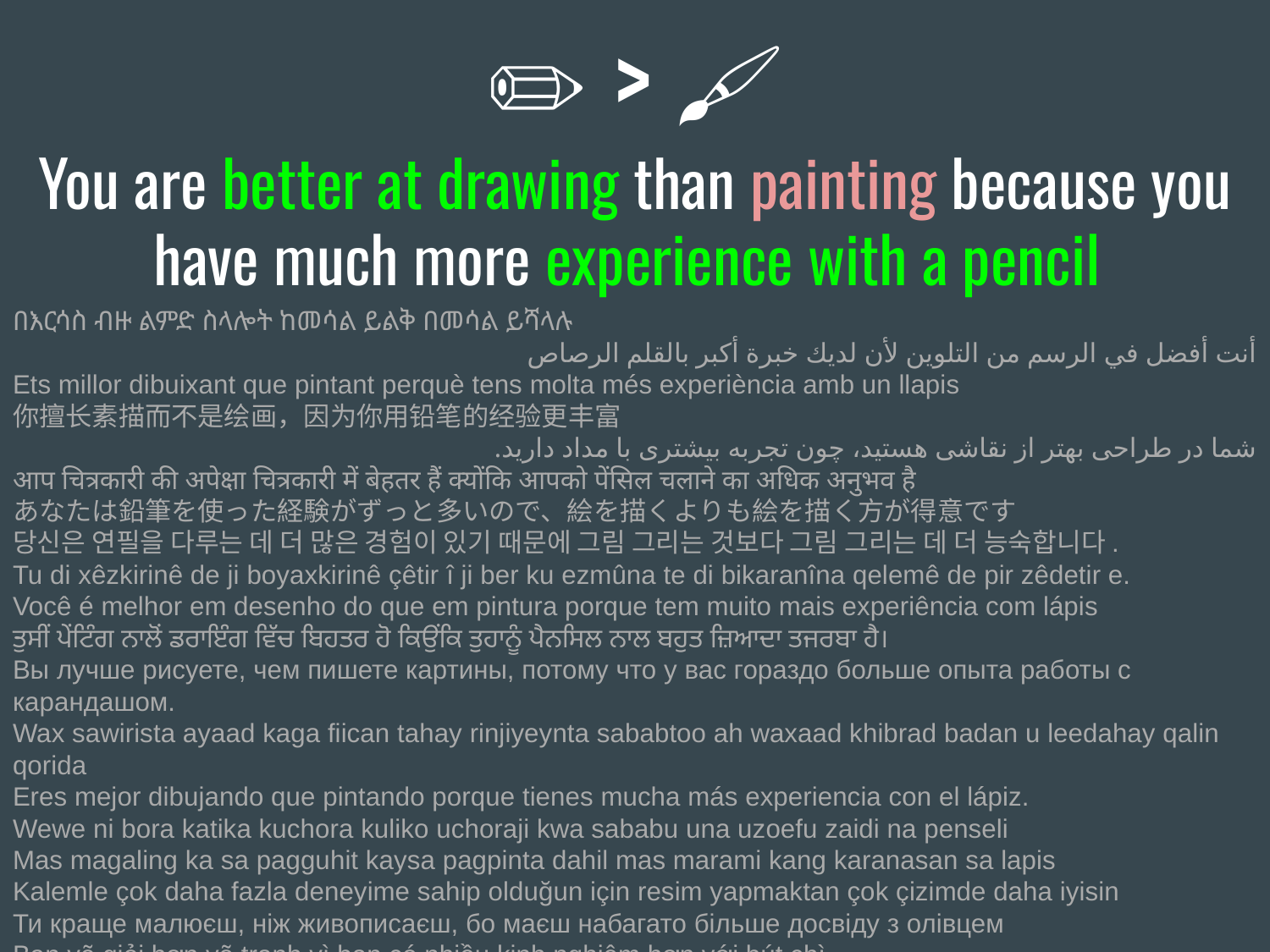

✏️ > 🖌️
You are better at drawing than painting because you have much more experience with a pencil
በእርሳስ ብዙ ልምድ ስላሎት ከመሳል ይልቅ በመሳል ይሻላሉ
أنت أفضل في الرسم من التلوين لأن لديك خبرة أكبر بالقلم الرصاص
Ets millor dibuixant que pintant perquè tens molta més experiència amb un llapis
你擅长素描而不是绘画，因为你用铅笔的经验更丰富
شما در طراحی بهتر از نقاشی هستید، چون تجربه بیشتری با مداد دارید.
आप चित्रकारी की अपेक्षा चित्रकारी में बेहतर हैं क्योंकि आपको पेंसिल चलाने का अधिक अनुभव है
あなたは鉛筆を使った経験がずっと多いので、絵を描くよりも絵を描く方が得意です
당신은 연필을 다루는 데 더 많은 경험이 있기 때문에 그림 그리는 것보다 그림 그리는 데 더 능숙합니다.
Tu di xêzkirinê de ji boyaxkirinê çêtir î ji ber ku ezmûna te di bikaranîna qelemê de pir zêdetir e.
Você é melhor em desenho do que em pintura porque tem muito mais experiência com lápis
ਤੁਸੀਂ ਪੇਂਟਿੰਗ ਨਾਲੋਂ ਡਰਾਇੰਗ ਵਿੱਚ ਬਿਹਤਰ ਹੋ ਕਿਉਂਕਿ ਤੁਹਾਨੂੰ ਪੈਨਸਿਲ ਨਾਲ ਬਹੁਤ ਜ਼ਿਆਦਾ ਤਜਰਬਾ ਹੈ।
Вы лучше рисуете, чем пишете картины, потому что у вас гораздо больше опыта работы с карандашом.
Wax sawirista ayaad kaga fiican tahay rinjiyeynta sababtoo ah waxaad khibrad badan u leedahay qalin qorida
Eres mejor dibujando que pintando porque tienes mucha más experiencia con el lápiz.
Wewe ni bora katika kuchora kuliko uchoraji kwa sababu una uzoefu zaidi na penseli
Mas magaling ka sa pagguhit kaysa pagpinta dahil mas marami kang karanasan sa lapis
Kalemle çok daha fazla deneyime sahip olduğun için resim yapmaktan çok çizimde daha iyisin
Ти краще малюєш, ніж живописаєш, бо маєш набагато більше досвіду з олівцем
Bạn vẽ giỏi hơn vẽ tranh vì bạn có nhiều kinh nghiệm hơn với bút chì